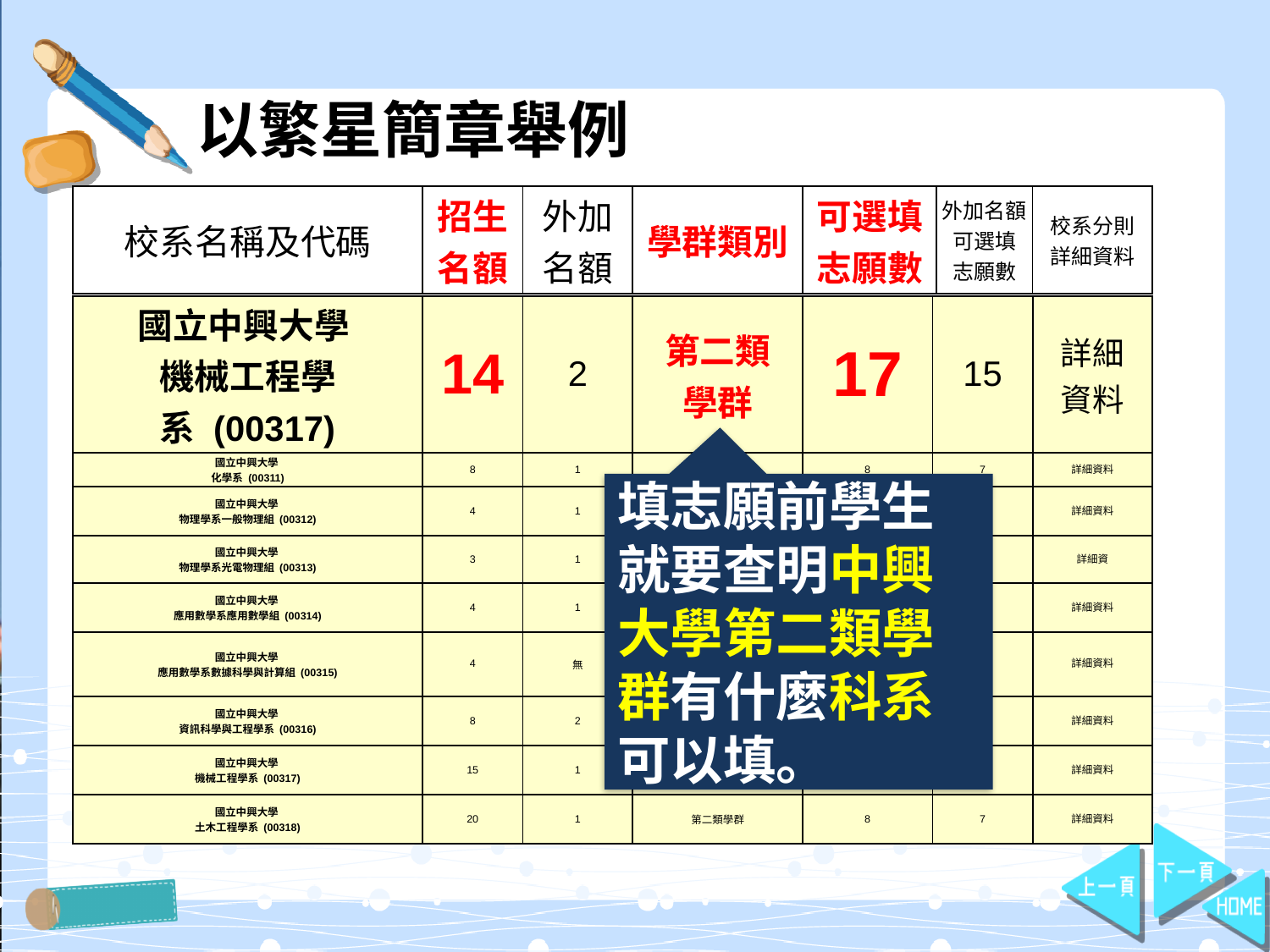

# 以繁星簡章舉例
| 校系名稱及代碼 | 招生名額 | 外加名額 | 學群類別 | 可選填 志願數 | 外加名額可選填 志願數 | 校系分則 詳細資料 |
| --- | --- | --- | --- | --- | --- | --- |
| 國立中興大學  機械工程學系 (00317) | 14 | 2 | 第二類 學群 | 17 | 15 | 詳細 資料 |
| --- | --- | --- | --- | --- | --- | --- |
| 國立中興大學  化學系 (00311) | 8 | 1 | 第二類學群 | 8 | 7 | 詳細資料 |
| 國立中興大學  物理學系一般物理組 (00312) | 4 | 1 | 第二類學群 | 8 | 7 | 詳細資料 |
| 國立中興大學  物理學系光電物理組 (00313) | 3 | 1 | 第二類學群 | 8 | 7 | 詳細資 |
| 國立中興大學  應用數學系應用數學組 (00314) | 4 | 1 | 第二類學群 | 8 | 7 | 詳細資料 |
| 國立中興大學  應用數學系數據科學與計算組 (00315) | 4 | 無 | 第二類學群 | 8 | -- | 詳細資料 |
| 國立中興大學  資訊科學與工程學系 (00316) | 8 | 2 | 第二類學群 | 8 | 7 | 詳細資料 |
| 國立中興大學  機械工程學系 (00317) | 15 | 1 | 第二類學群 | 8 | 7 | 詳細資料 |
| 國立中興大學  土木工程學系 (00318) | 20 | 1 | 第二類學群 | 8 | 7 | 詳細資料 |
填志願前學生就要查明中興大學第二類學群有什麼科系可以填。